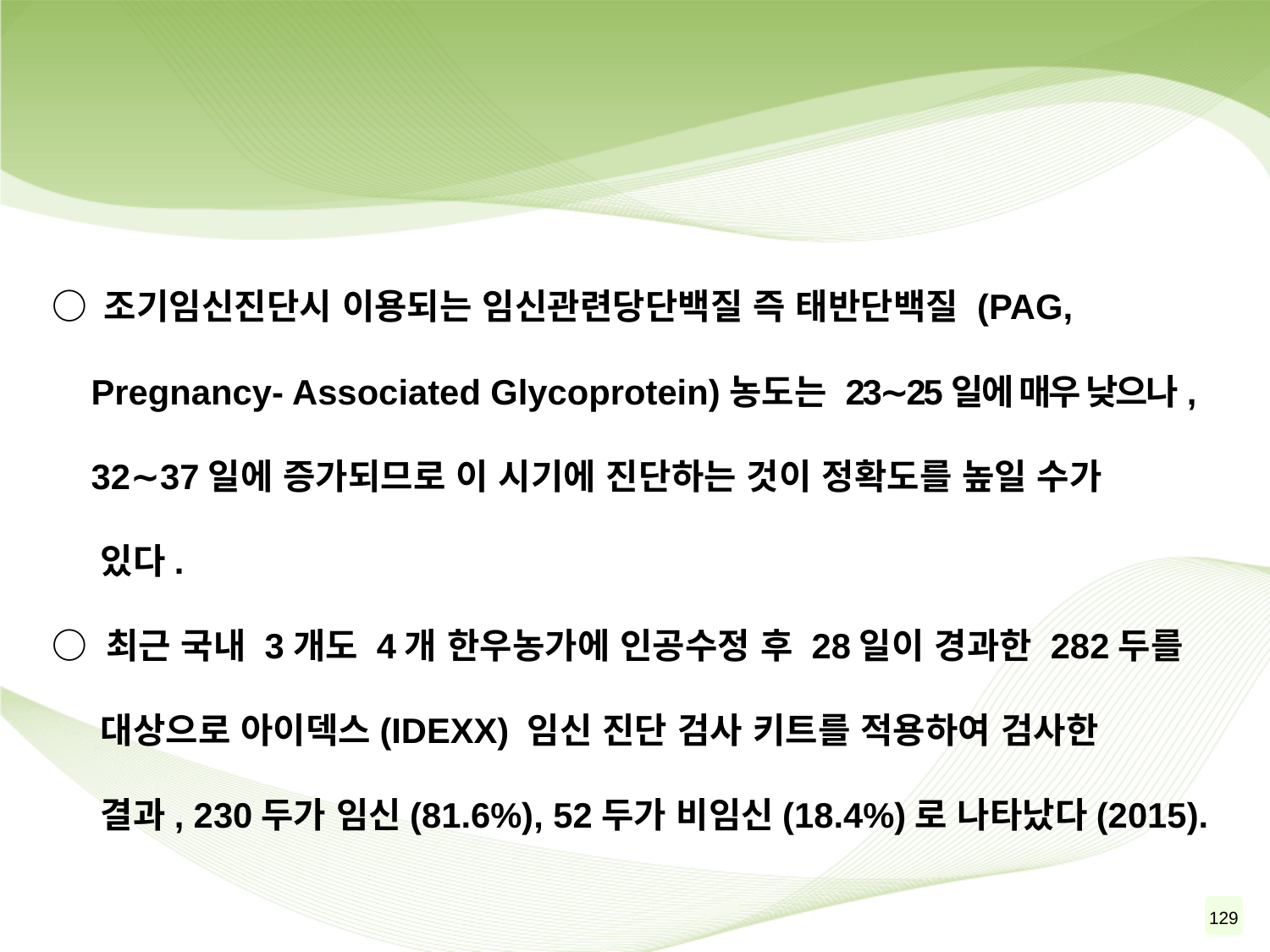

○ 조기임신진단시 이용되는 임신관련당단백질 즉 태반단백질 (PAG,
    Pregnancy- Associated Glycoprotein)농도는 23∼25일에 매우 낮으나,
    32∼37일에 증가되므로 이 시기에 진단하는 것이 정확도를 높일 수가
    있다.
○ 최근 국내 3개도 4개 한우농가에 인공수정 후 28일이 경과한 282두를
    대상으로 아이덱스(IDEXX) 임신 진단 검사 키트를 적용하여 검사한
    결과, 230두가 임신(81.6%), 52두가 비임신(18.4%)로 나타났다(2015).
129